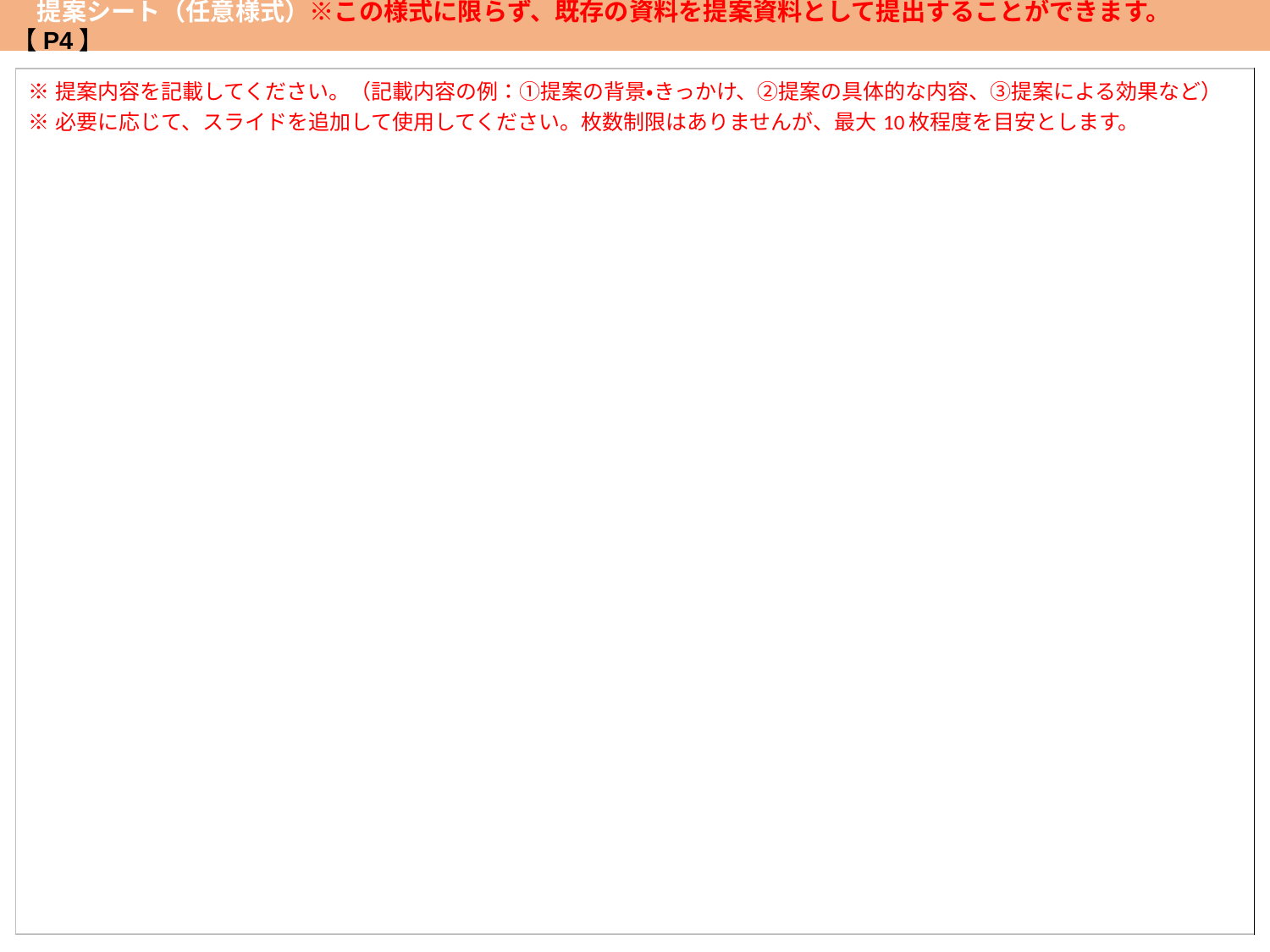

提案シート（任意様式）※この様式に限らず、既存の資料を提案資料として提出することができます。【P4】
| ※提案内容を記載してください。（記載内容の例：①提案の背景・きっかけ、②提案の具体的な内容、③提案による効果など） ※必要に応じて、スライドを追加して使用してください。枚数制限はありませんが、最大10枚程度を目安とします。 |
| --- |